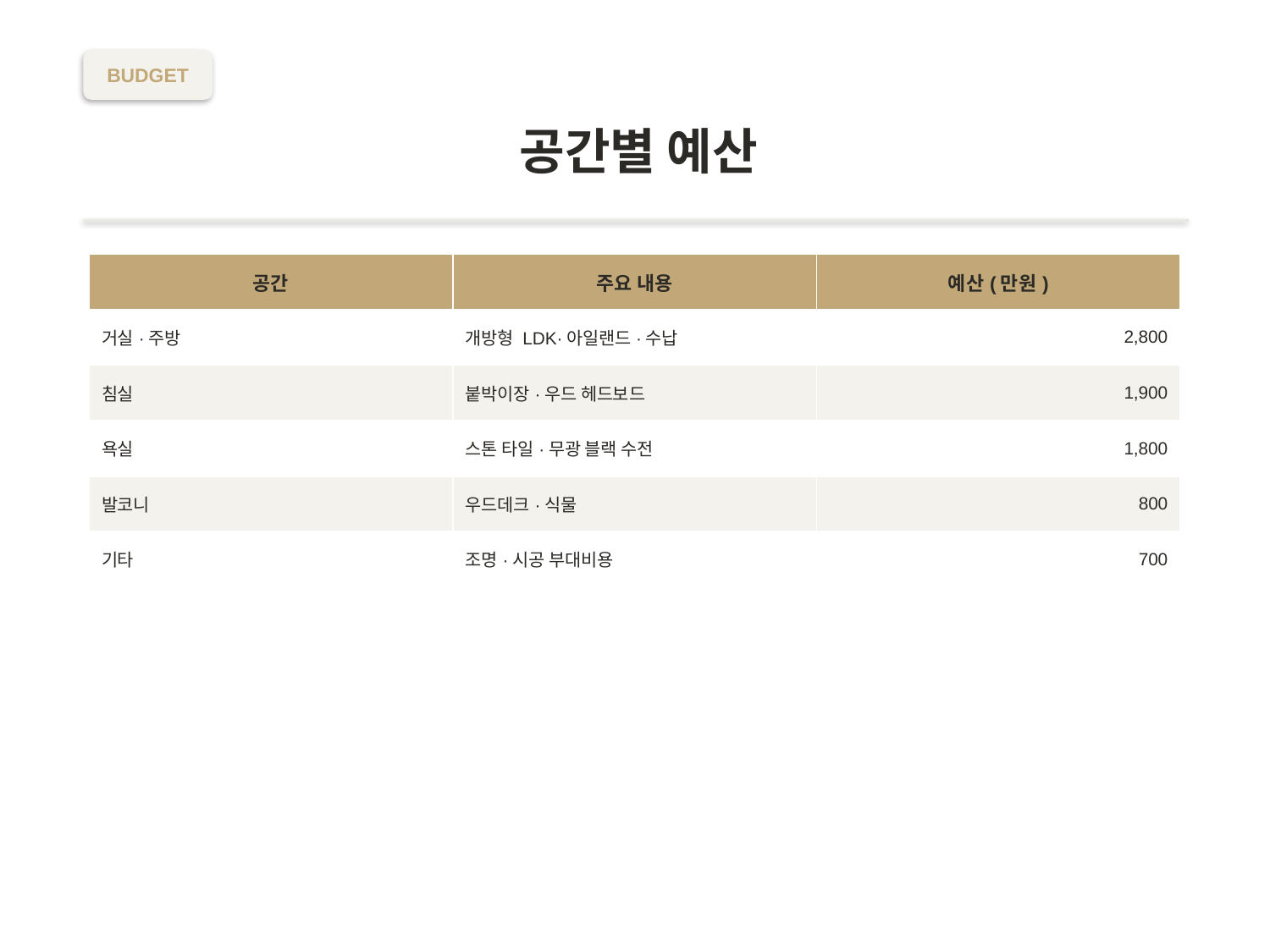

BUDGET
공간별 예산

| 공간 | 주요 내용 | 예산(만원) |
| --- | --- | --- |
| 거실·주방 | 개방형 LDK·아일랜드·수납 | 2,800 |
| 침실 | 붙박이장·우드 헤드보드 | 1,900 |
| 욕실 | 스톤 타일·무광 블랙 수전 | 1,800 |
| 발코니 | 우드데크·식물 | 800 |
| 기타 | 조명·시공 부대비용 | 700 |